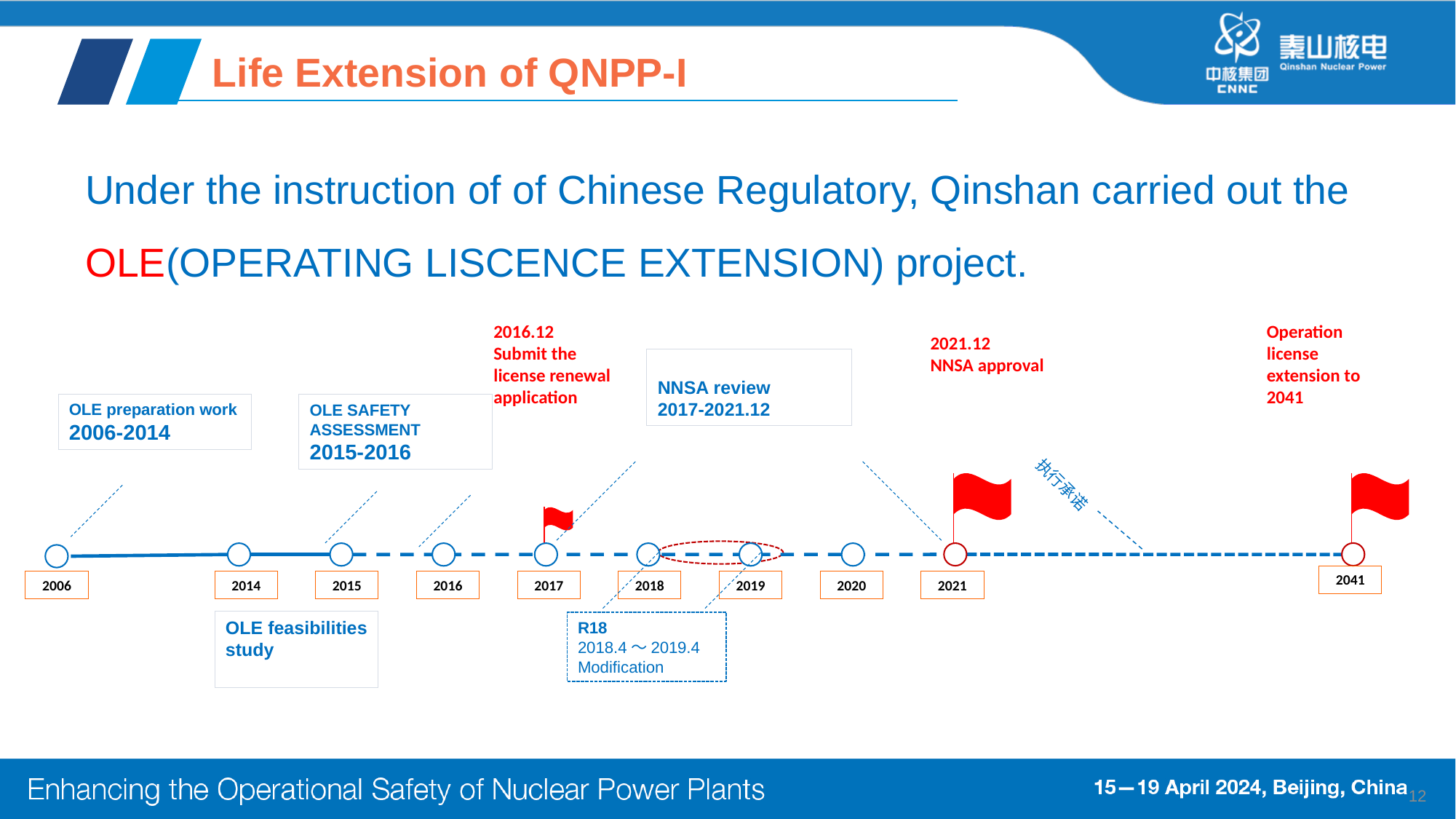

Life Extension of QNPP-I
Under the instruction of of Chinese Regulatory, Qinshan carried out the OLE(OPERATING LISCENCE EXTENSION) project.
2016.12
Submit the  license renewal application
Operation license extension to 2041
执行承诺
2021.12
NNSA approval

NNSA review
2017-2021.12
OLE preparation work
2006-2014
OLE SAFETY ASSESSMENT
2015-2016

2041
2006
2014
2015
2016
2017
2018
2019
2020
2021
OLE feasibilities study
R18
2018.4～2019.4
Modification
12